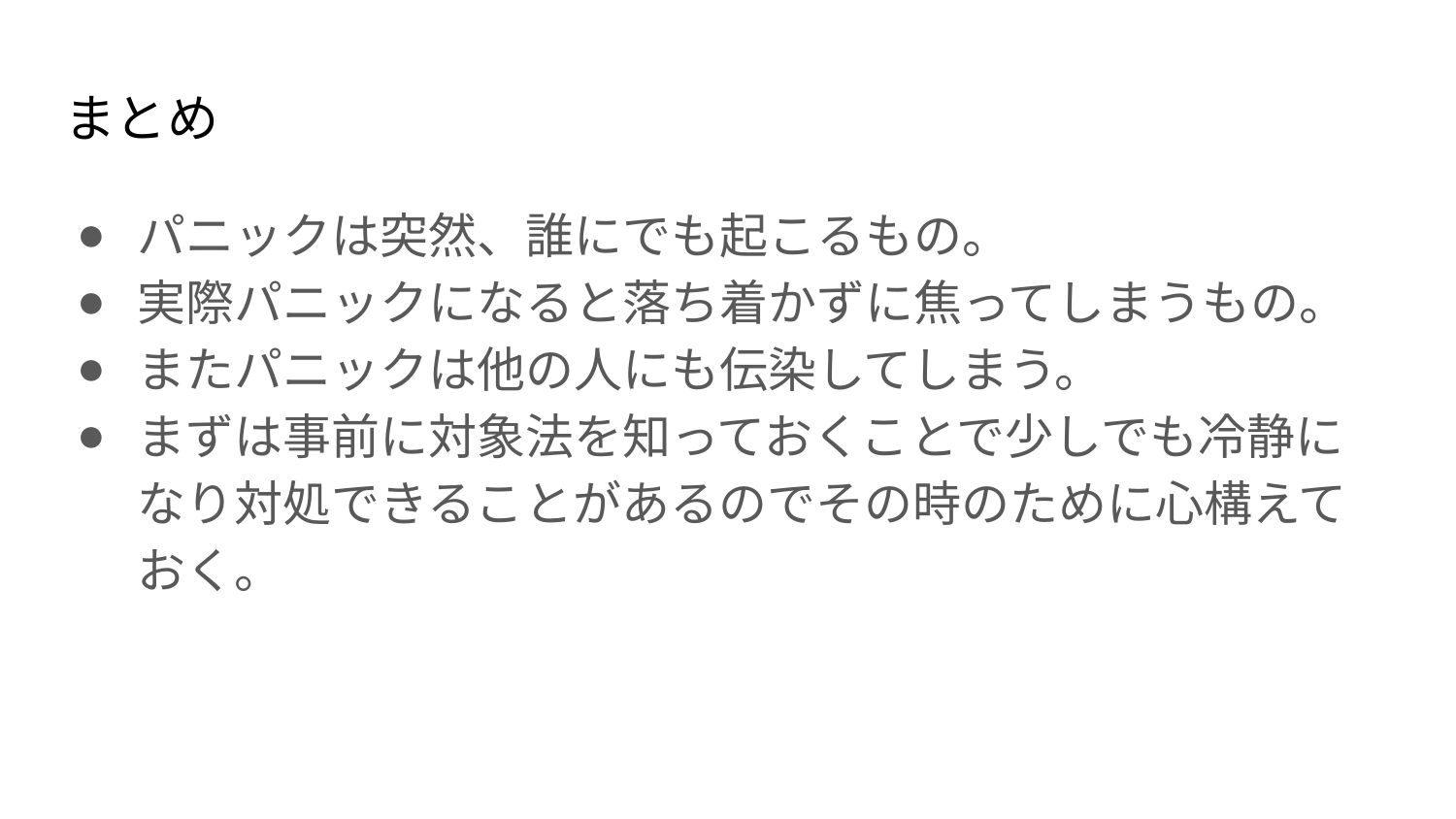

# まとめ
パニックは突然、誰にでも起こるもの。
実際パニックになると落ち着かずに焦ってしまうもの。
またパニックは他の人にも伝染してしまう。
まずは事前に対象法を知っておくことで少しでも冷静になり対処できることがあるのでその時のために心構えておく。